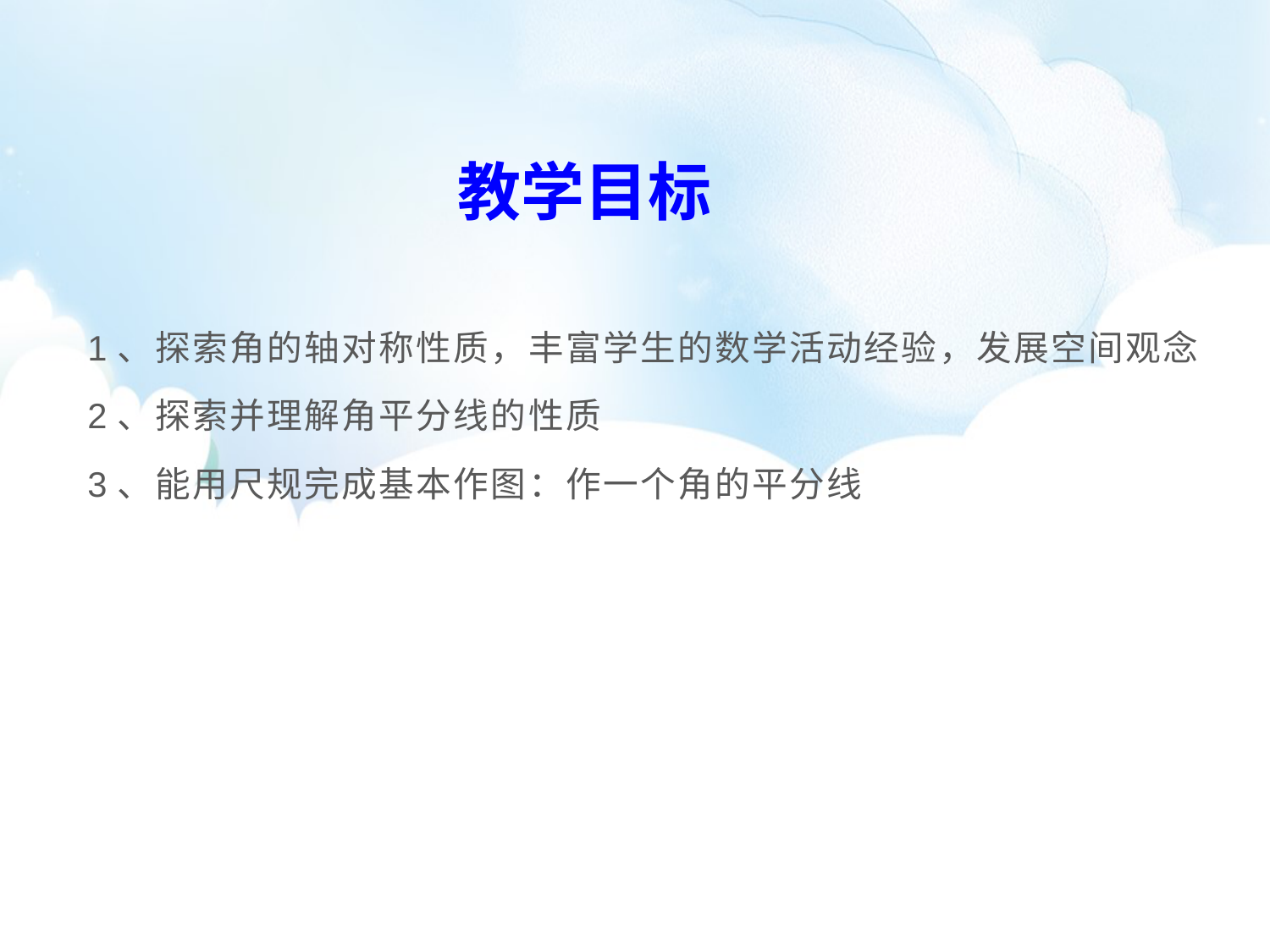

教学目标
1、探索角的轴对称性质，丰富学生的数学活动经验，发展空间观念
2、探索并理解角平分线的性质
3、能用尺规完成基本作图：作一个角的平分线